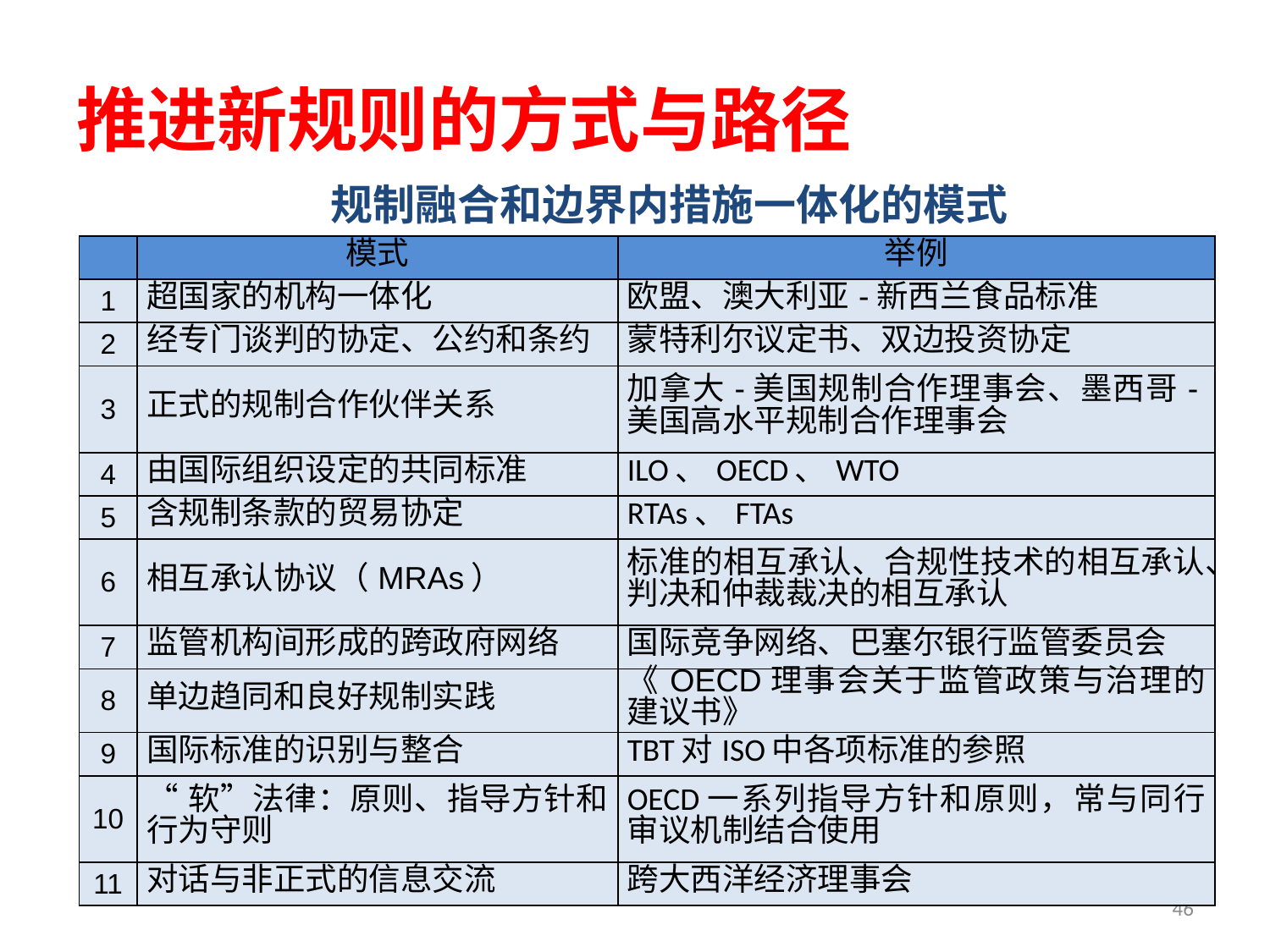

# 推进新规则的方式与路径
规制融合和边界内措施一体化的模式
|  | 模式 | 举例 |
| --- | --- | --- |
| 1 | 超国家的机构一体化 | 欧盟、澳大利亚-新西兰食品标准 |
| 2 | 经专门谈判的协定、公约和条约 | 蒙特利尔议定书、双边投资协定 |
| 3 | 正式的规制合作伙伴关系 | 加拿大-美国规制合作理事会、墨西哥-美国高水平规制合作理事会 |
| 4 | 由国际组织设定的共同标准 | ILO、OECD、WTO |
| 5 | 含规制条款的贸易协定 | RTAs、FTAs |
| 6 | 相互承认协议（MRAs） | 标准的相互承认、合规性技术的相互承认、判决和仲裁裁决的相互承认 |
| 7 | 监管机构间形成的跨政府网络 | 国际竞争网络、巴塞尔银行监管委员会 |
| 8 | 单边趋同和良好规制实践 | 《OECD理事会关于监管政策与治理的建议书》 |
| 9 | 国际标准的识别与整合 | TBT对ISO中各项标准的参照 |
| 10 | “软”法律：原则、指导方针和行为守则 | OECD一系列指导方针和原则，常与同行审议机制结合使用 |
| 11 | 对话与非正式的信息交流 | 跨大西洋经济理事会 |
46